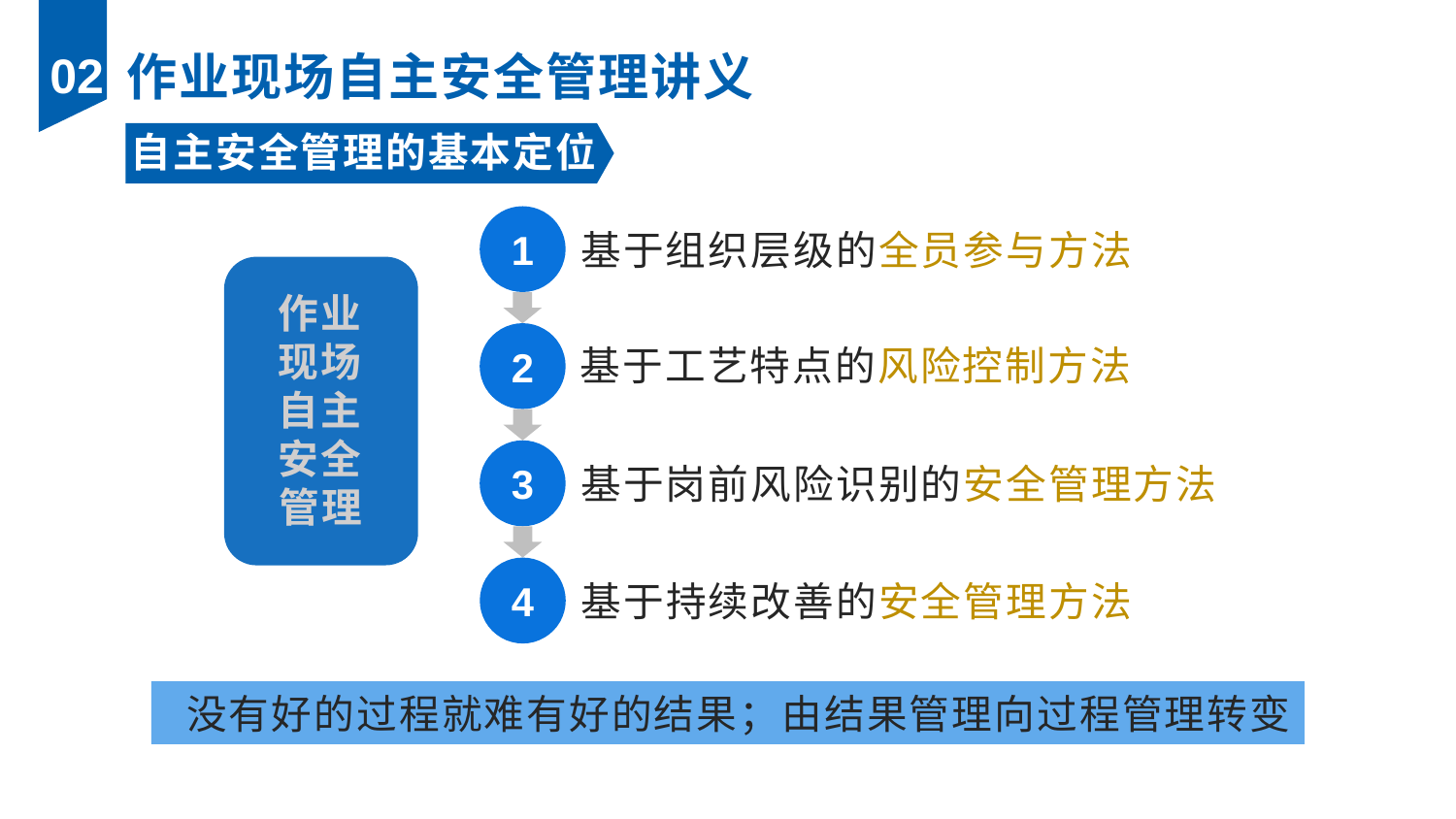

02
作业现场自主安全管理讲义
自主安全管理的基本定位

1

2

3

4
基于组织层级的全员参与方法

作业现场自主安全管理
基于工艺特点的风险控制方法
基于岗前风险识别的安全管理方法
基于持续改善的安全管理方法
 没有好的过程就难有好的结果；由结果管理向过程管理转变